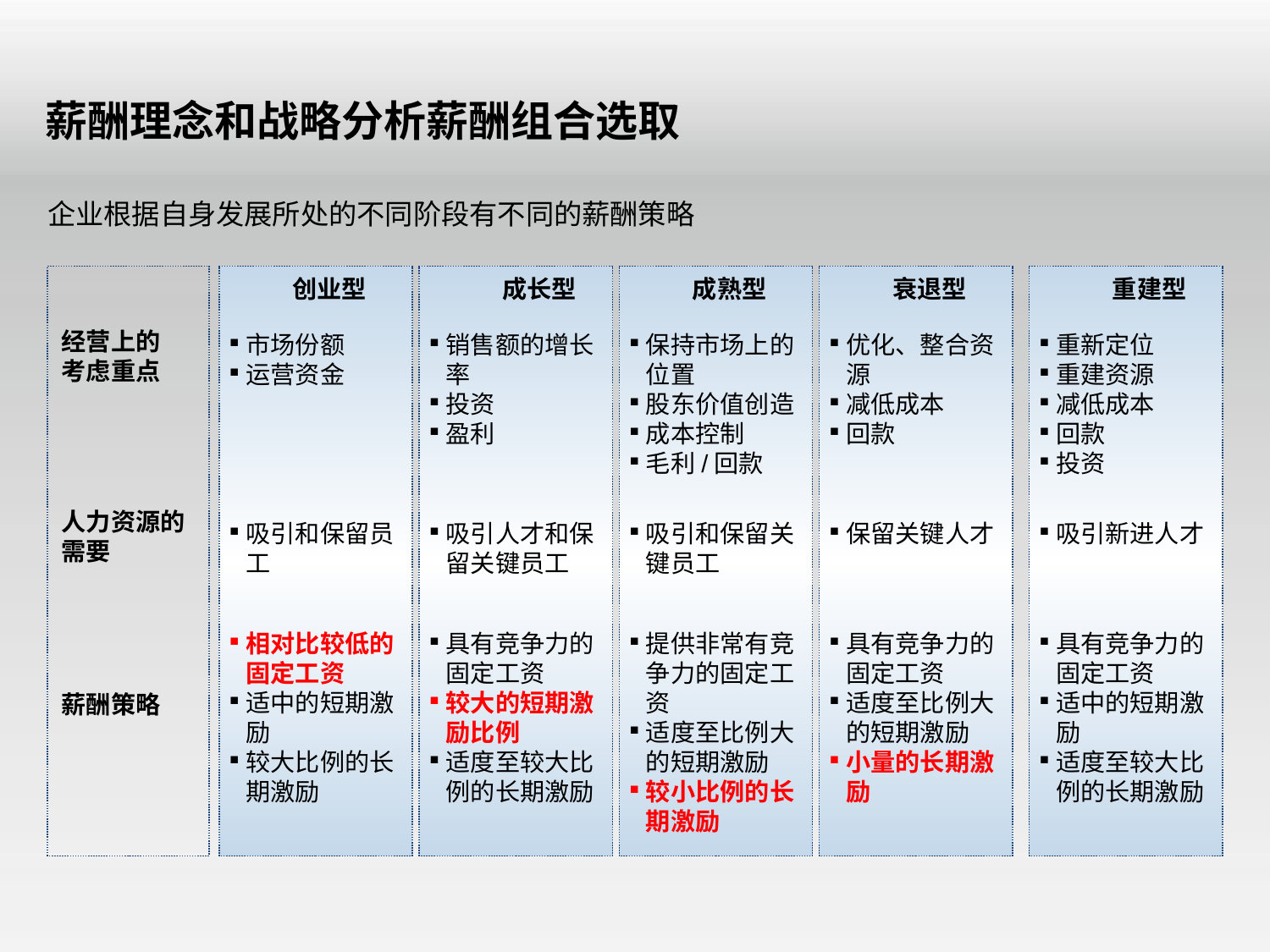

薪酬理念和战略分析薪酬组合选取
企业根据自身发展所处的不同阶段有不同的薪酬策略

创业型
成长型
成熟型
衰退型
重建型
经营上的
考虑重点
市场份额
运营资金
销售额的增长率
投资
盈利
保持市场上的位置
股东价值创造
成本控制
毛利/回款

优化、整合资源
减低成本
回款
重新定位
重建资源
减低成本
回款
投资
人力资源的需要
吸引和保留员工
吸引人才和保留关键员工
吸引和保留关键员工
保留关键人才
吸引新进人才
相对比较低的固定工资
适中的短期激励
较大比例的长期激励
具有竞争力的固定工资
较大的短期激励比例
适度至较大比例的长期激励
提供非常有竞争力的固定工资
适度至比例大的短期激励
较小比例的长期激励
具有竞争力的固定工资
适度至比例大的短期激励
小量的长期激励

具有竞争力的固定工资
适中的短期激励
适度至较大比例的长期激励
薪酬策略